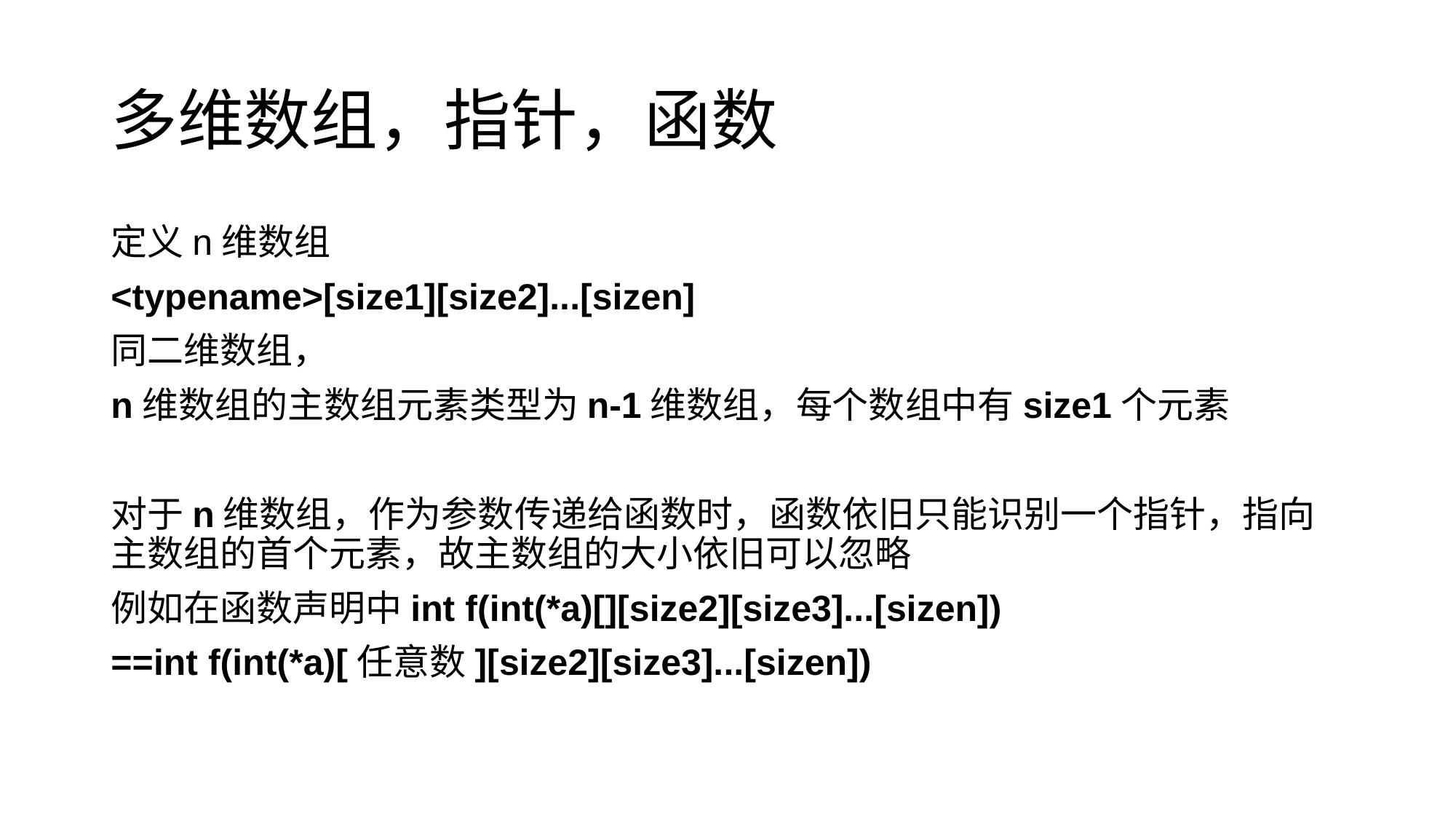

# 多维数组，指针，函数
定义n维数组
<typename>[size1][size2]...[sizen]
同二维数组，
n维数组的主数组元素类型为n-1维数组，每个数组中有size1个元素

对于n维数组，作为参数传递给函数时，函数依旧只能识别一个指针，指向主数组的首个元素，故主数组的大小依旧可以忽略
例如在函数声明中int f(int(*a)[][size2][size3]...[sizen])
==int f(int(*a)[任意数][size2][size3]...[sizen])